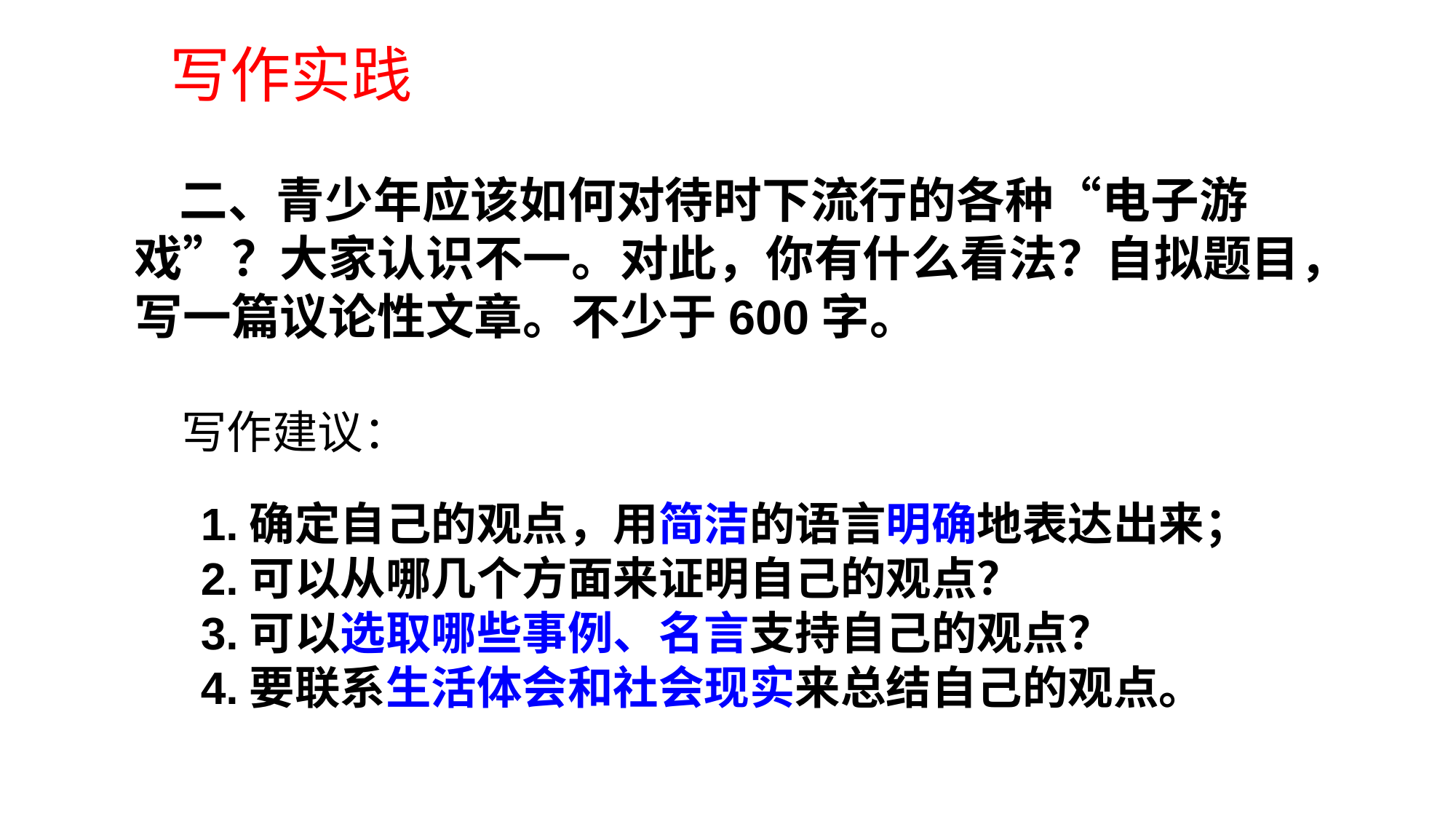

写作实践
   二、青少年应该如何对待时下流行的各种“电子游戏”？大家认识不一。对此，你有什么看法？自拟题目，写一篇议论性文章。不少于600字。
写作建议：
1.确定自己的观点，用简洁的语言明确地表达出来；
2.可以从哪几个方面来证明自己的观点？
3.可以选取哪些事例、名言支持自己的观点？
4.要联系生活体会和社会现实来总结自己的观点。